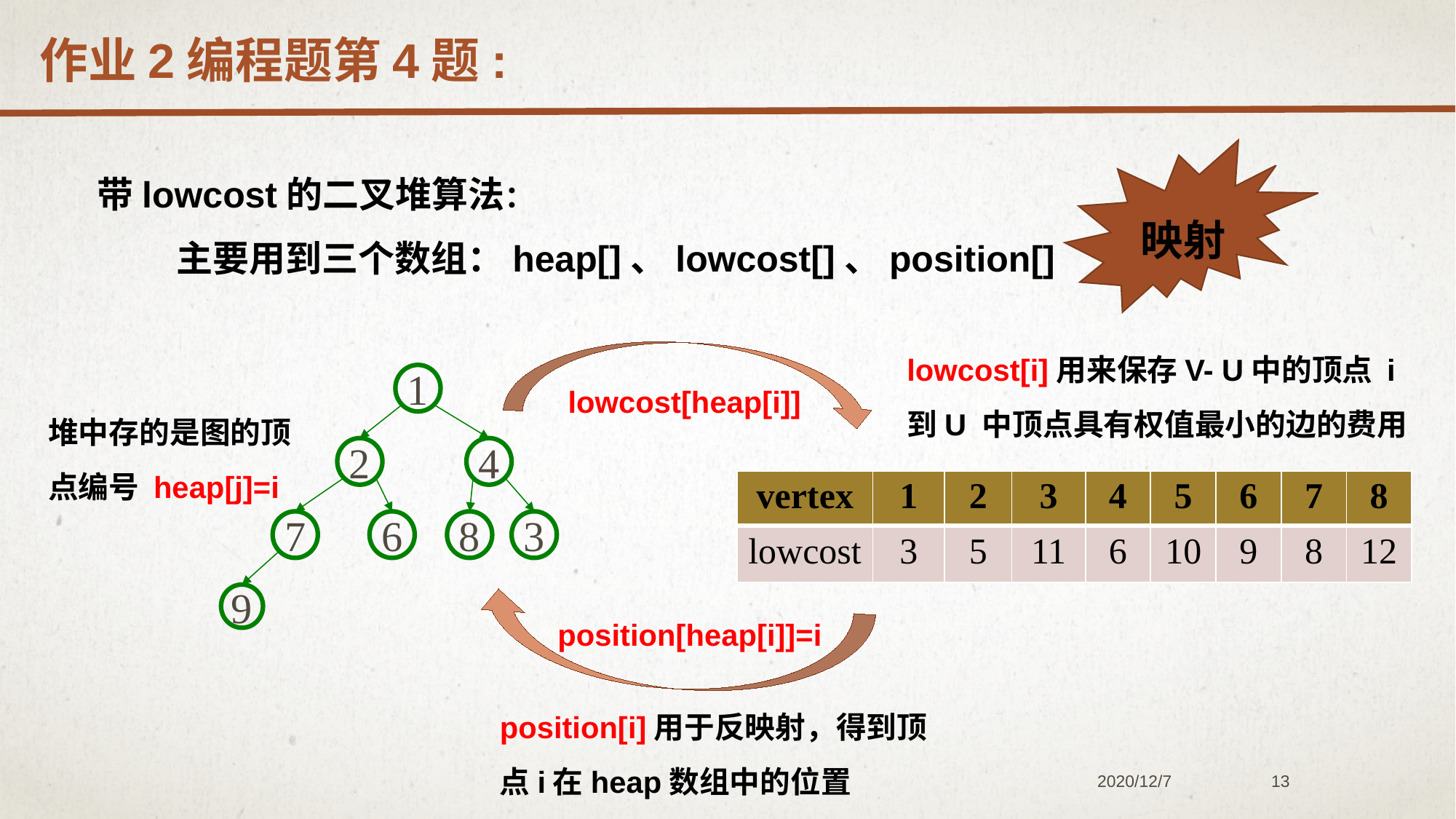

作业2编程题第4题:

带lowcost的二叉堆算法：
映射
主要用到三个数组：heap[]、lowcost[]、position[]
lowcost[i]用来保存V- U中的顶点 i 到U 中顶点具有权值最小的边的费用

1
2
4
7
6
8
3
9
lowcost[heap[i]]
堆中存的是图的顶点编号 heap[j]=i
| vertex | 1 | 2 | 3 | 4 | 5 | 6 | 7 | 8 |
| --- | --- | --- | --- | --- | --- | --- | --- | --- |
| lowcost | 3 | 5 | 11 | 6 | 10 | 9 | 8 | 12 |

position[heap[i]]=i
position[i]用于反映射，得到顶点i在heap数组中的位置
2020/12/7
13